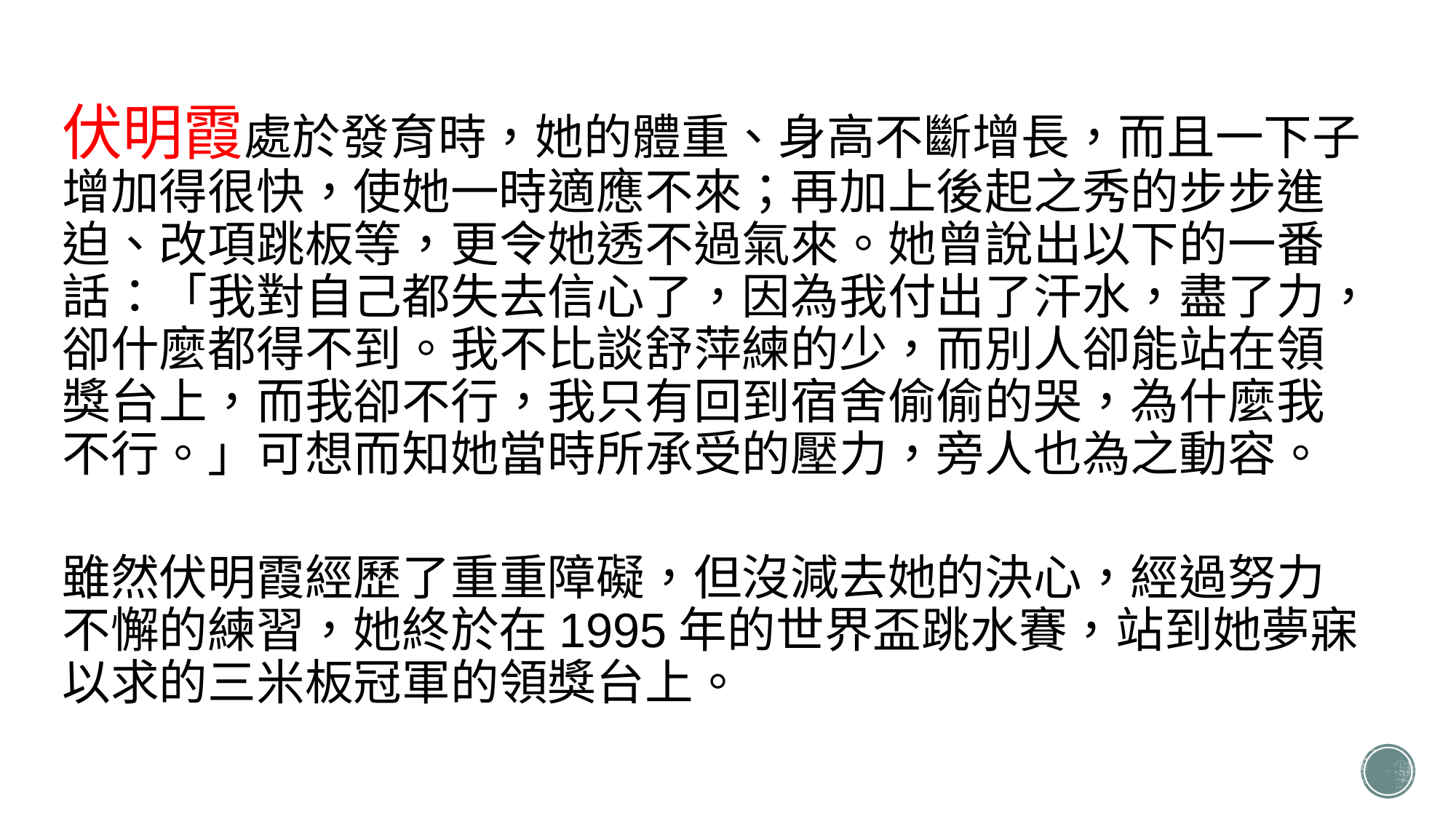

# 伏明霞事件簿(二)
伏明霞處於發育時，她的體重、身高不斷增長，而且一下子增加得很快，使她一時適應不來；再加上後起之秀的步步進迫、改項跳板等，更令她透不過氣來。她曾說出以下的一番話：「我對自己都失去信心了，因為我付出了汗水，盡了力，卻什麼都得不到。我不比談舒萍練的少，而別人卻能站在領獎台上，而我卻不行，我只有回到宿舍偷偷的哭，為什麼我不行。」可想而知她當時所承受的壓力，旁人也為之動容。

雖然伏明霞經歷了重重障礙，但沒減去她的決心，經過努力不懈的練習，她終於在1995年的世界盃跳水賽，站到她夢寐以求的三米板冠軍的領獎台上。